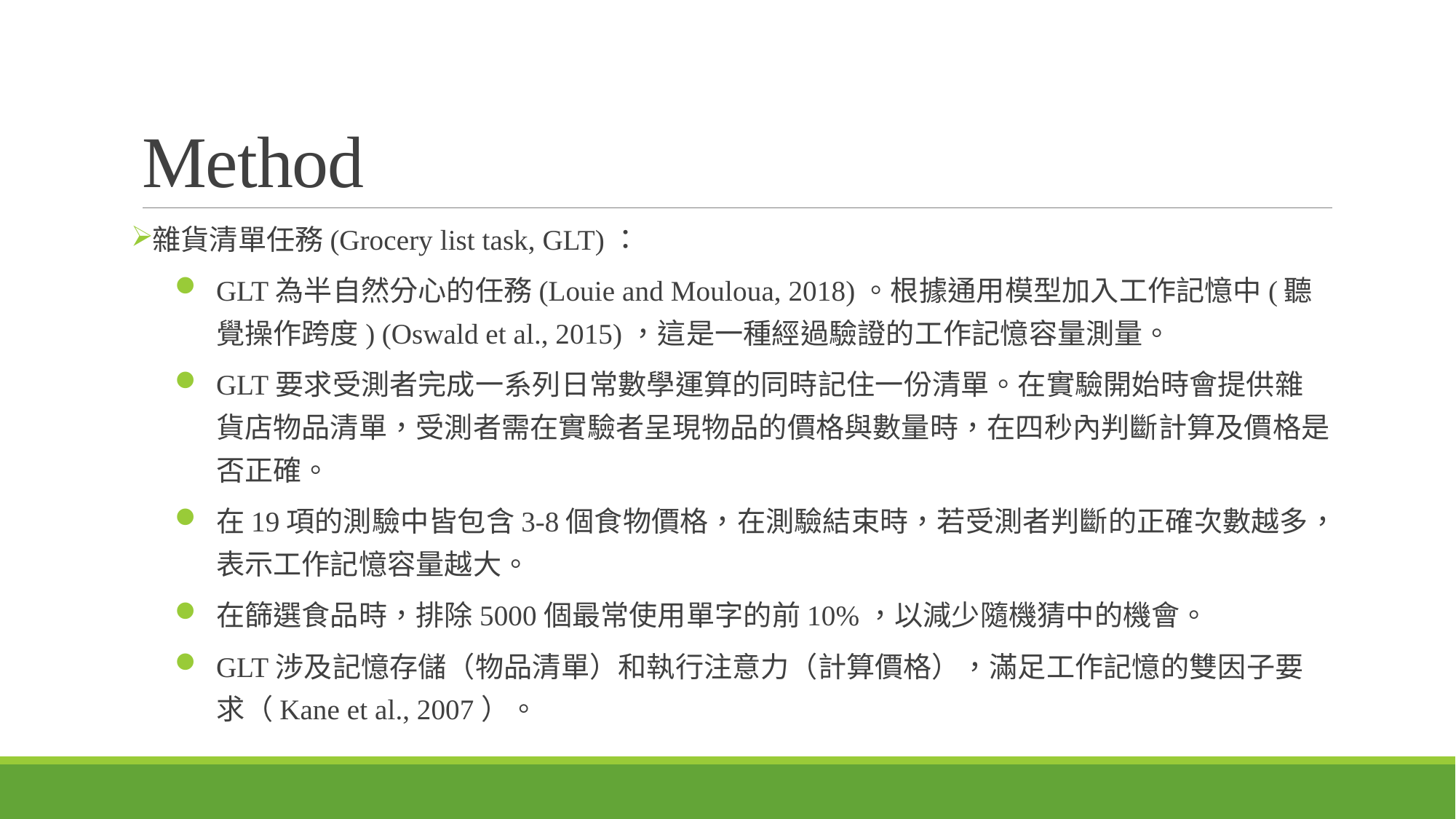

# Method
雜貨清單任務(Grocery list task, GLT)：
GLT為半自然分心的任務(Louie and Mouloua, 2018)。根據通用模型加入工作記憶中(聽覺操作跨度) (Oswald et al., 2015)，這是一種經過驗證的工作記憶容量測量。
GLT要求受測者完成一系列日常數學運算的同時記住一份清單。在實驗開始時會提供雜貨店物品清單，受測者需在實驗者呈現物品的價格與數量時，在四秒內判斷計算及價格是否正確。
在19項的測驗中皆包含3-8個食物價格，在測驗結束時，若受測者判斷的正確次數越多，表示工作記憶容量越大。
在篩選食品時，排除5000個最常使用單字的前10%，以減少隨機猜中的機會。
GLT涉及記憶存儲（物品清單）和執行注意力（計算價格），滿足工作記憶的雙因子要求（Kane et al., 2007）。